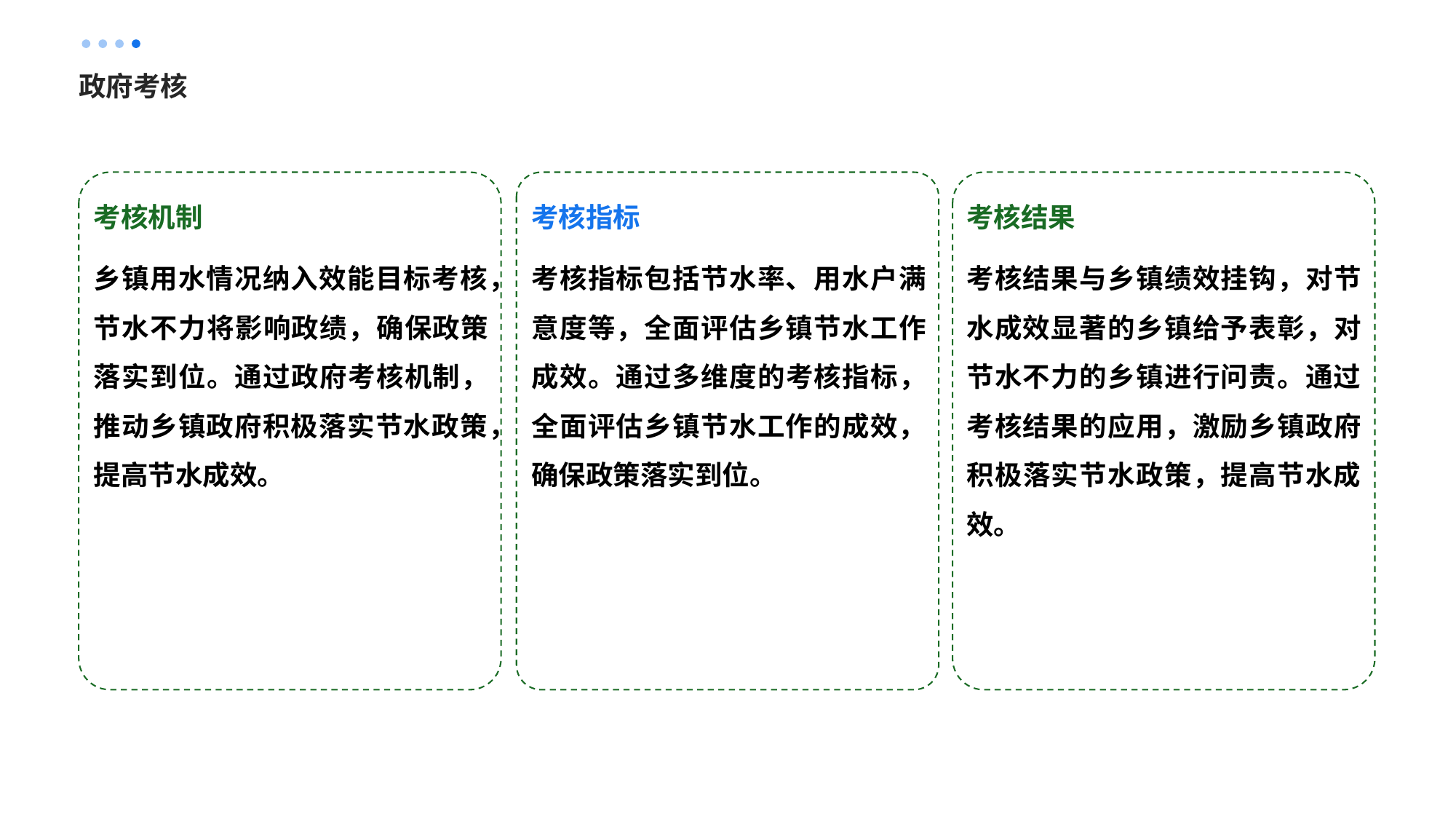

政府考核

考核机制
考核指标
考核结果
乡镇用水情况纳入效能目标考核，节水不力将影响政绩，确保政策落实到位。通过政府考核机制，推动乡镇政府积极落实节水政策，提高节水成效。
考核指标包括节水率、用水户满意度等，全面评估乡镇节水工作成效。通过多维度的考核指标，全面评估乡镇节水工作的成效，确保政策落实到位。
考核结果与乡镇绩效挂钩，对节水成效显著的乡镇给予表彰，对节水不力的乡镇进行问责。通过考核结果的应用，激励乡镇政府积极落实节水政策，提高节水成效。